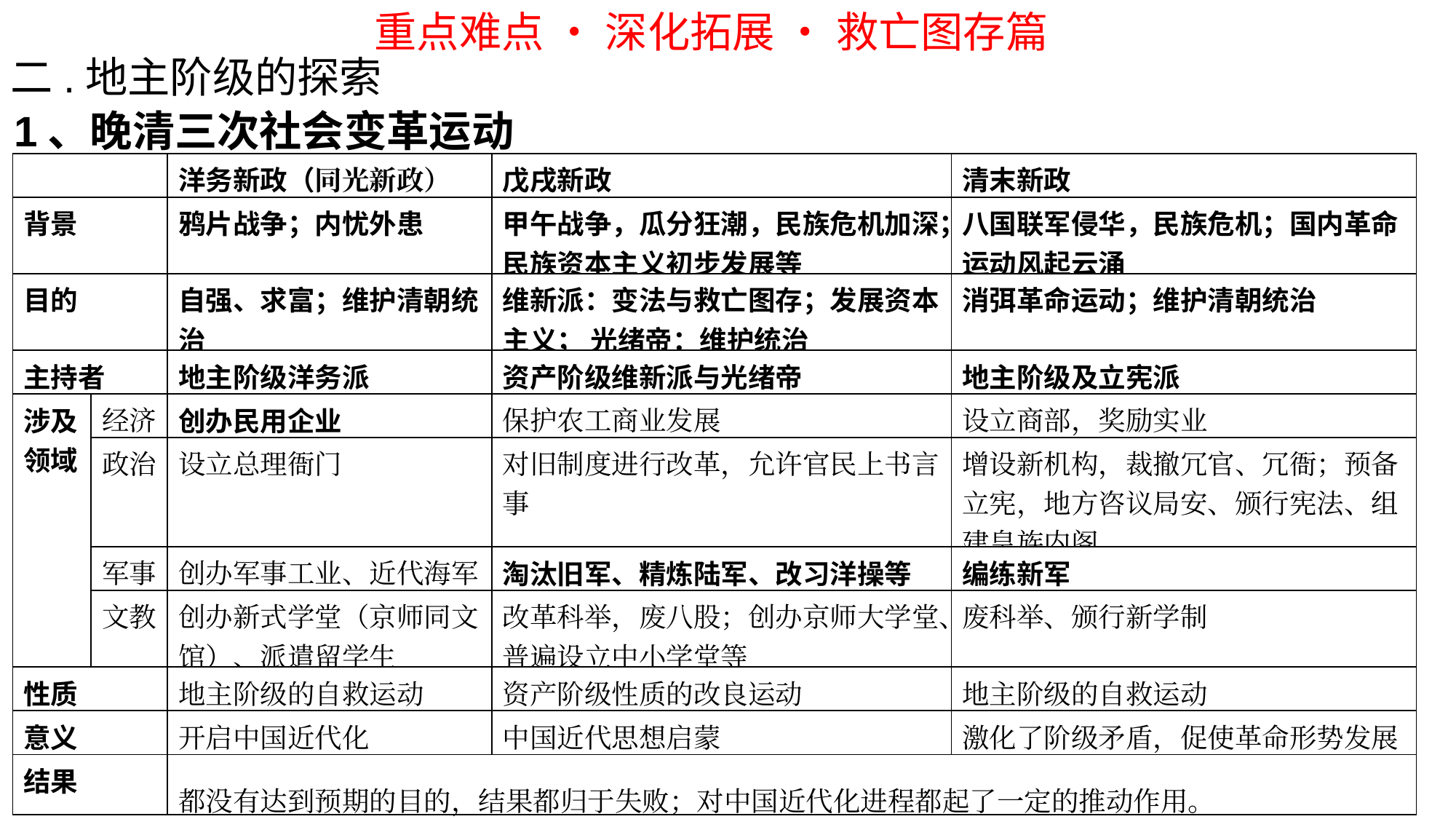

重点难点 • 深化拓展 • 救亡图存篇
二.地主阶级的探索
1、晚清三次社会变革运动
|  |  | 洋务新政（同光新政） | 戊戌新政 | 清末新政 |
| --- | --- | --- | --- | --- |
| 背景 |  | 鸦片战争；内忧外患 | 甲午战争，瓜分狂潮，民族危机加深；民族资本主义初步发展等 | 八国联军侵华，民族危机；国内革命运动风起云涌 |
| 目的 |  | 自强、求富；维护清朝统治 | 维新派：变法与救亡图存；发展资本主义； 光绪帝：维护统治 | 消弭革命运动；维护清朝统治 |
| 主持者 |  | 地主阶级洋务派 | 资产阶级维新派与光绪帝 | 地主阶级及立宪派 |
| 涉及领域 | 经济 | 创办民用企业 | 保护农工商业发展 | 设立商部，奖励实业 |
|  | 政治 | 设立总理衙门 | 对旧制度进行改革，允许官民上书言事 | 增设新机构，裁撤冗官、冗衙；预备立宪，地方咨议局安、颁行宪法、组建皇族内阁 |
|  | 军事 | 创办军事工业、近代海军 | 淘汰旧军、精炼陆军、改习洋操等 | 编练新军 |
|  | 文教 | 创办新式学堂（京师同文馆）、派遣留学生 | 改革科举，废八股；创办京师大学堂、普遍设立中小学堂等 | 废科举、颁行新学制 |
| 性质 |  | 地主阶级的自救运动 | 资产阶级性质的改良运动 | 地主阶级的自救运动 |
| 意义 |  | 开启中国近代化 | 中国近代思想启蒙 | 激化了阶级矛盾，促使革命形势发展 |
| 结果 |  | 都没有达到预期的目的，结果都归于失败；对中国近代化进程都起了一定的推动作用。 |  |  |